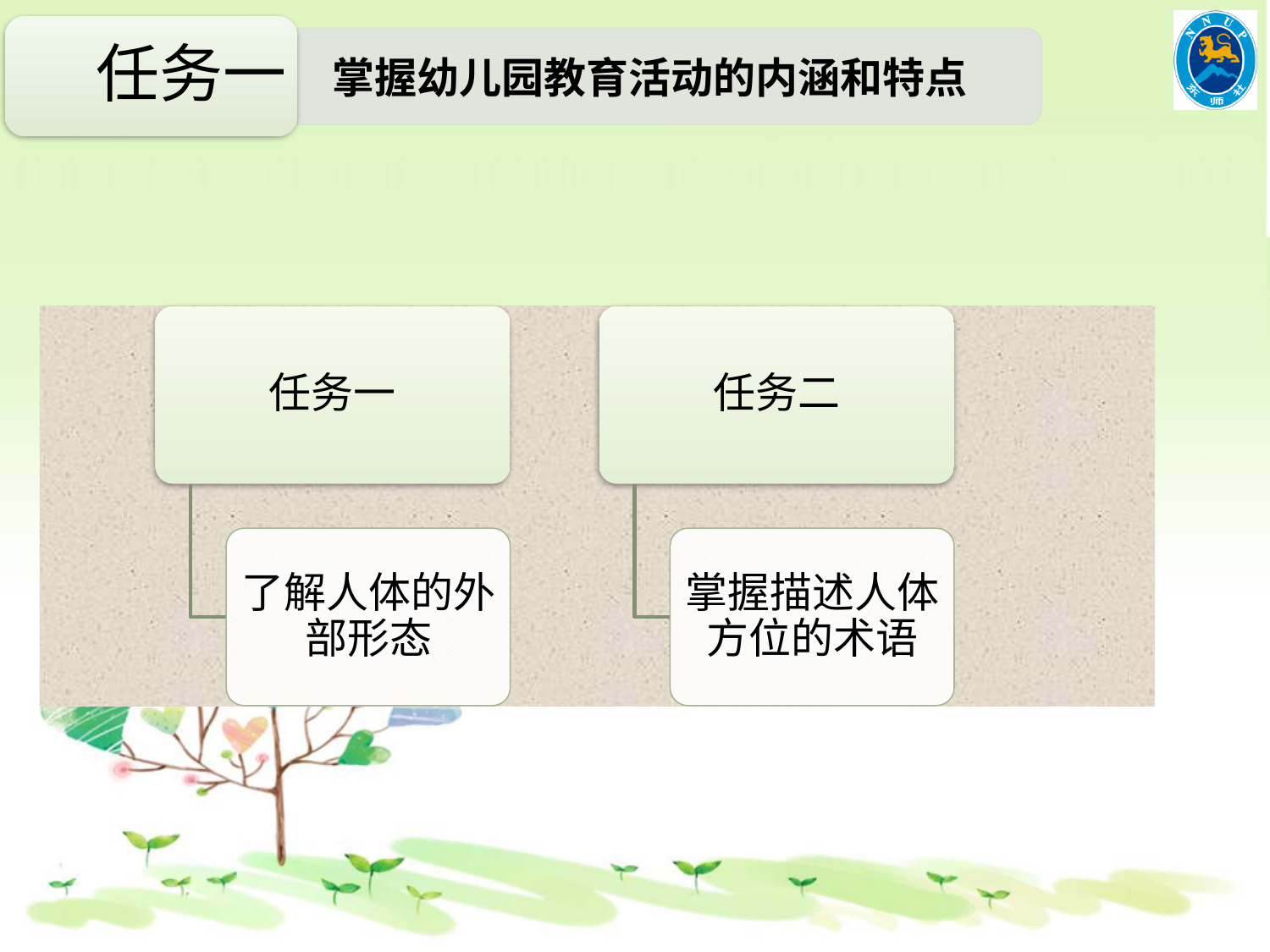

任务一

掌握幼儿园教育活动的内涵和特点
任务一
了解人体的外部形态
任务二
掌握描述人体方位的术语